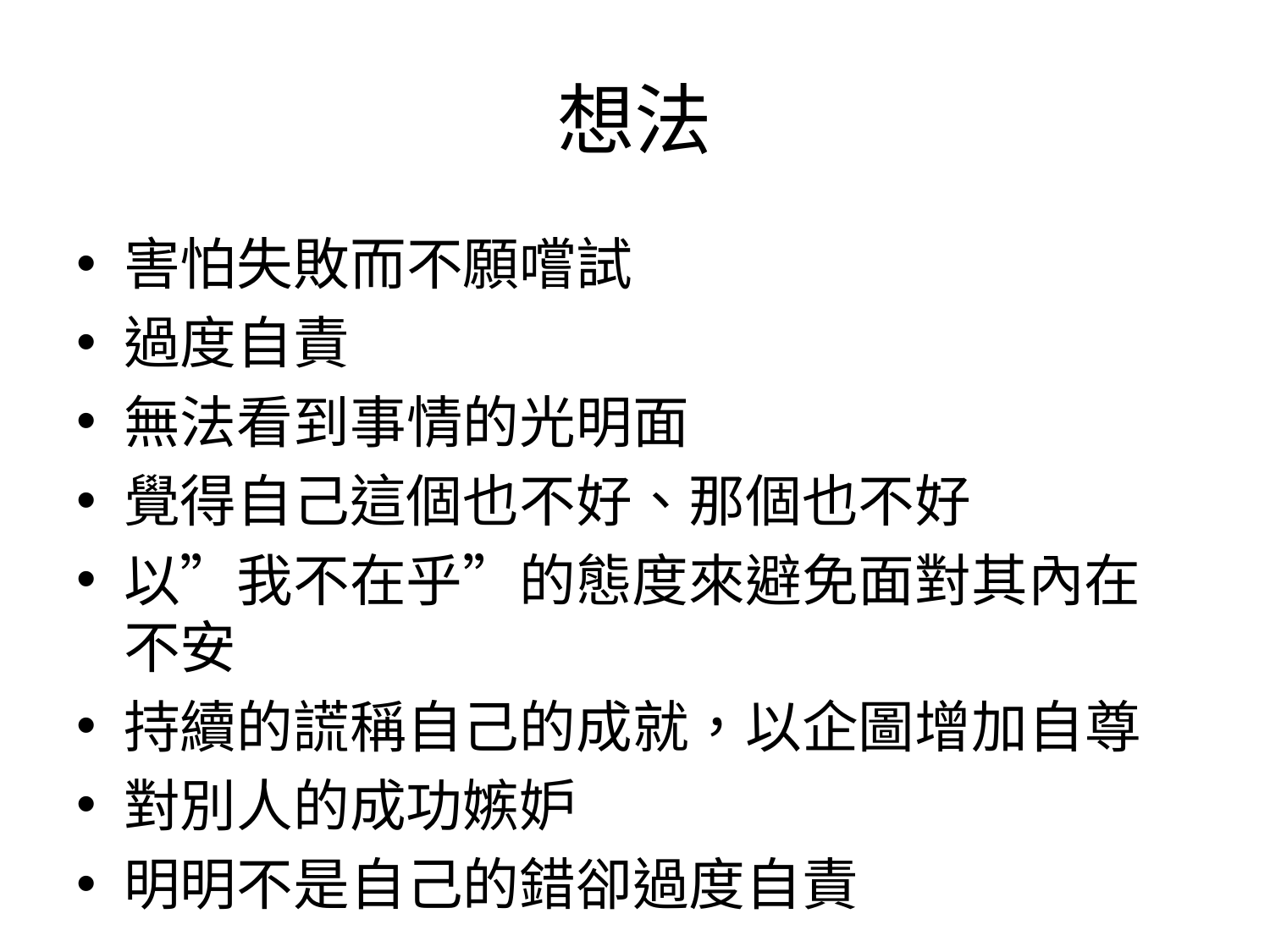

# 想法
害怕失敗而不願嚐試
過度自責
無法看到事情的光明面
覺得自己這個也不好、那個也不好
以”我不在乎”的態度來避免面對其內在不安
持續的謊稱自己的成就，以企圖增加自尊
對別人的成功嫉妒
明明不是自己的錯卻過度自責